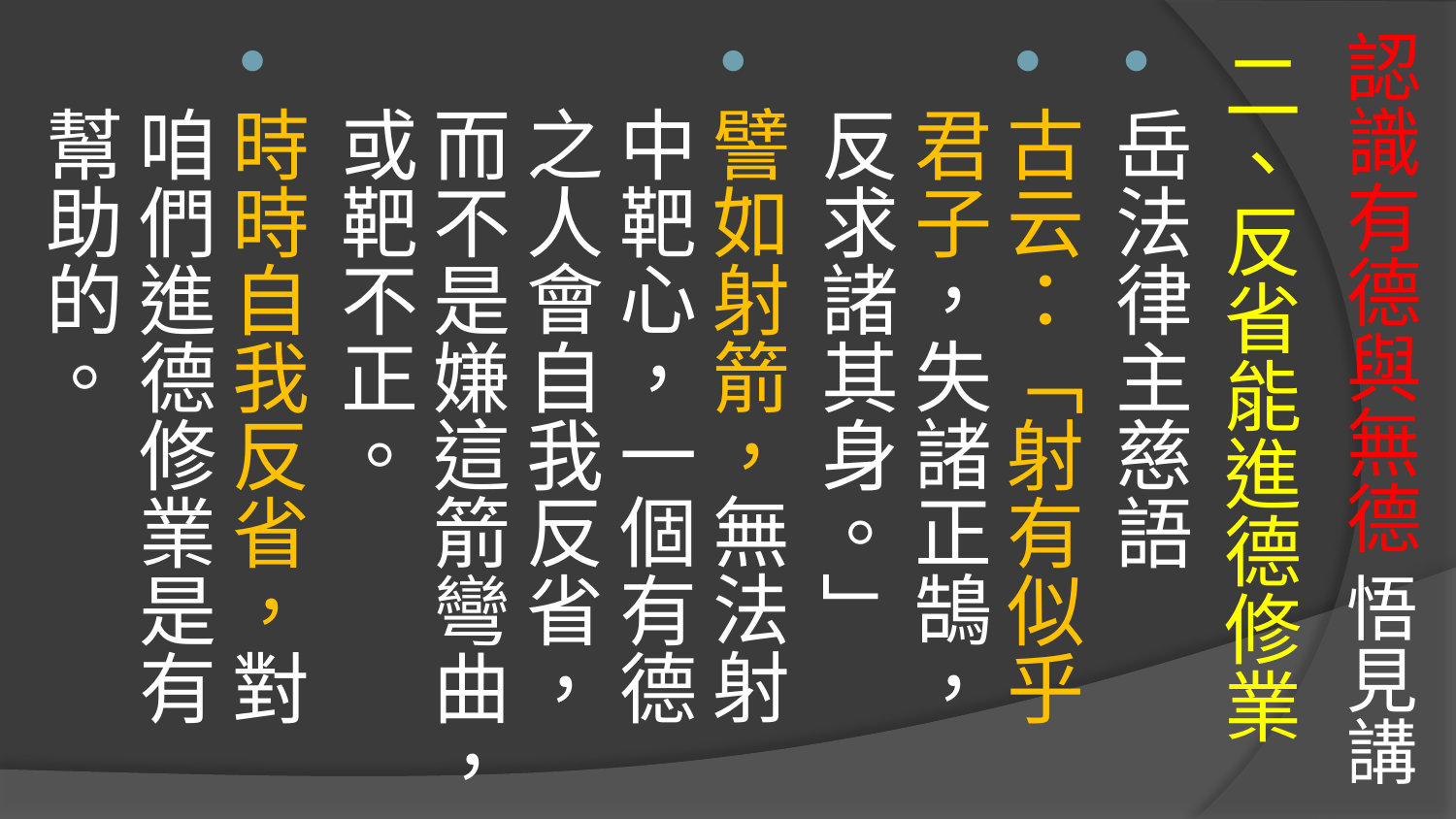

# 認識有德與無德 悟見講
二、反省能進德修業
岳法律主慈語
古云：「射有似乎君子，失諸正鵠，反求諸其身。」
譬如射箭，無法射中靶心，一個有德之人會自我反省，而不是嫌這箭彎曲，或靶不正。
時時自我反省，對咱們進德修業是有幫助的。